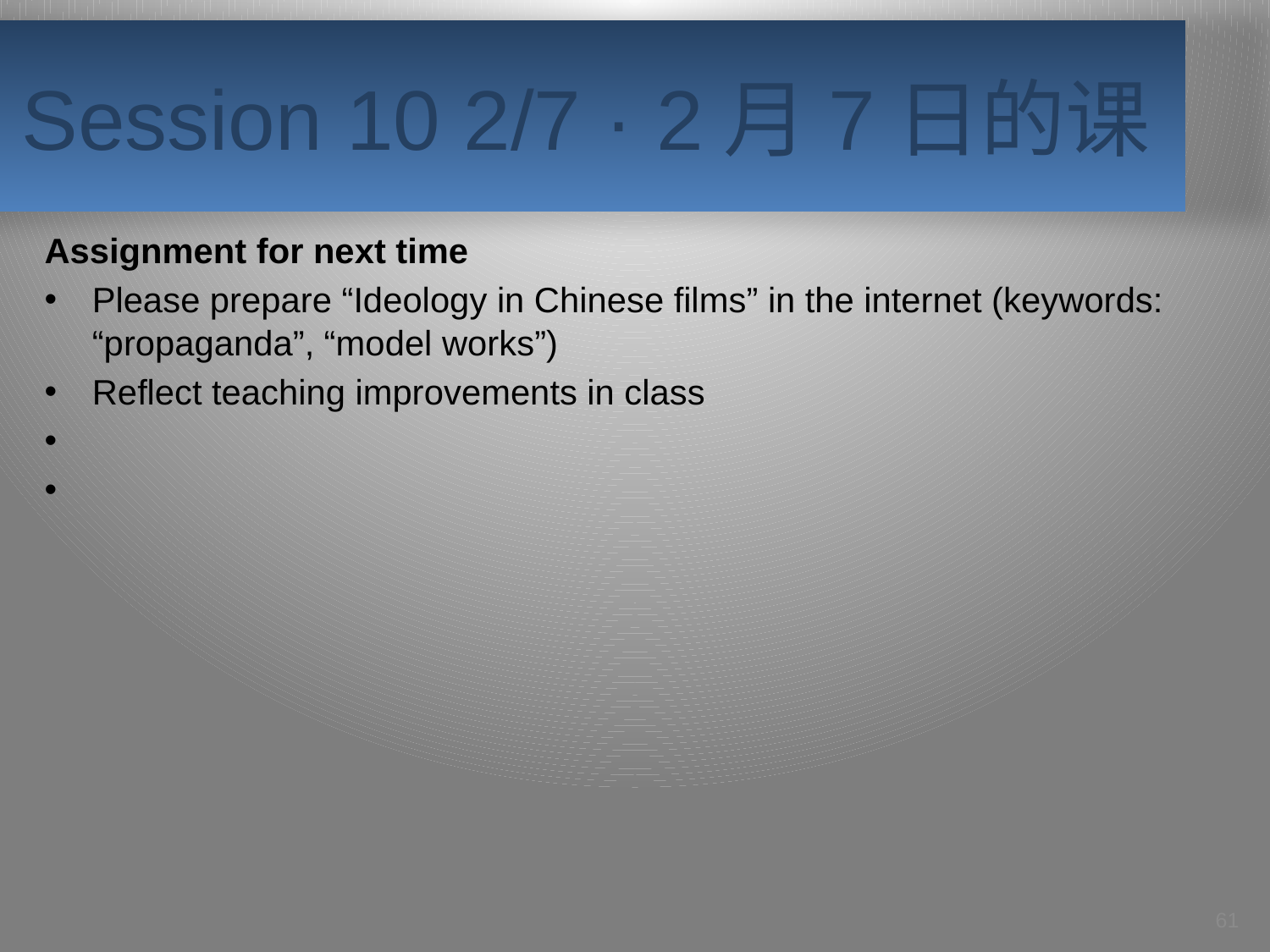

# Session 10 2/7 · 2月7日的课
Assignment for next time
Please prepare “Ideology in Chinese films” in the internet (keywords: “propaganda”, “model works”)
Reflect teaching improvements in class

61